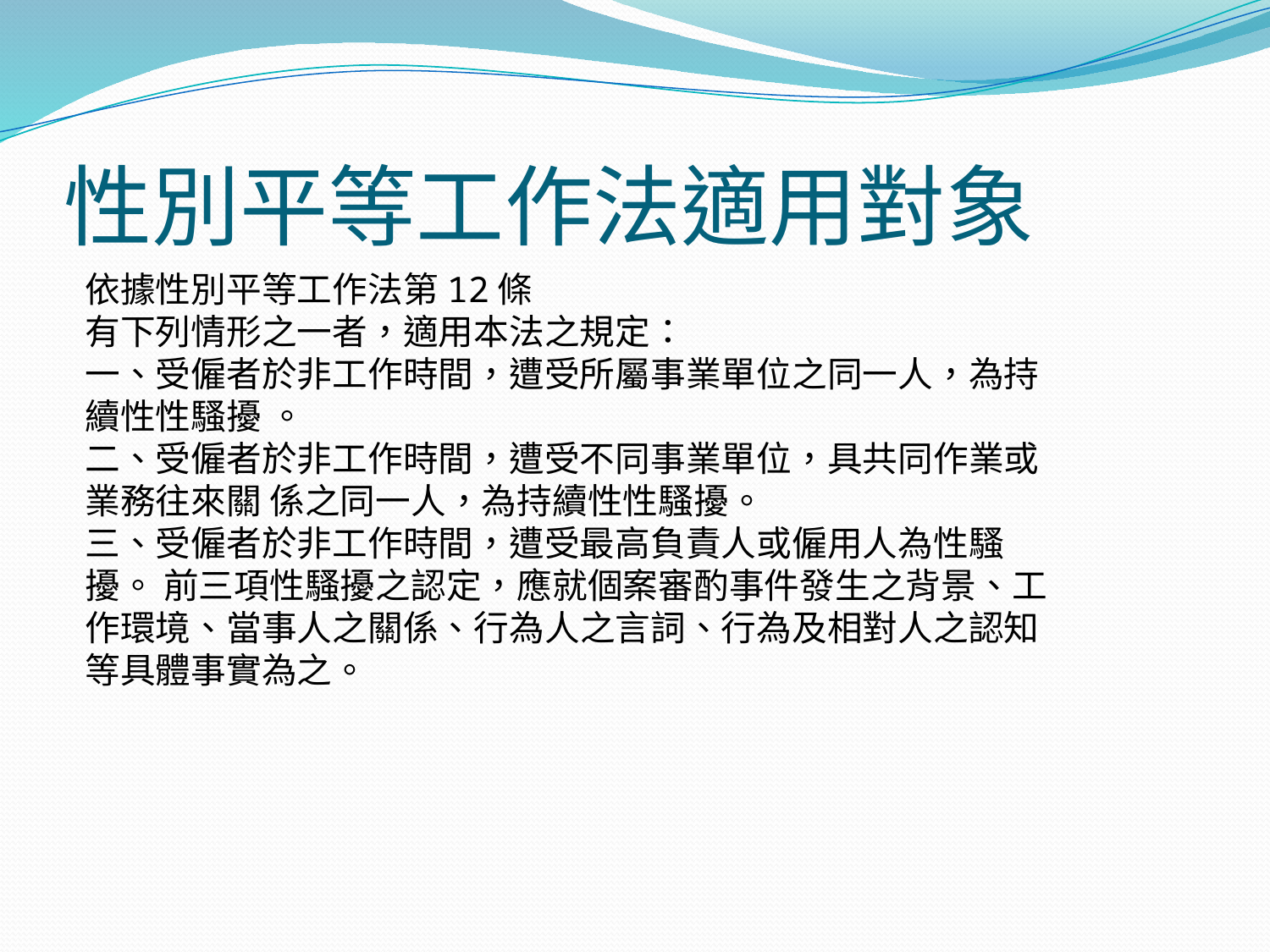

# 性別平等工作法適用對象
依據性別平等工作法第12條
有下列情形之一者，適用本法之規定：
一、受僱者於非工作時間，遭受所屬事業單位之同一人，為持續性性騷擾 。
二、受僱者於非工作時間，遭受不同事業單位，具共同作業或業務往來關 係之同一人，為持續性性騷擾。
三、受僱者於非工作時間，遭受最高負責人或僱用人為性騷擾。 前三項性騷擾之認定，應就個案審酌事件發生之背景、工作環境、當事人之關係、行為人之言詞、行為及相對人之認知等具體事實為之。